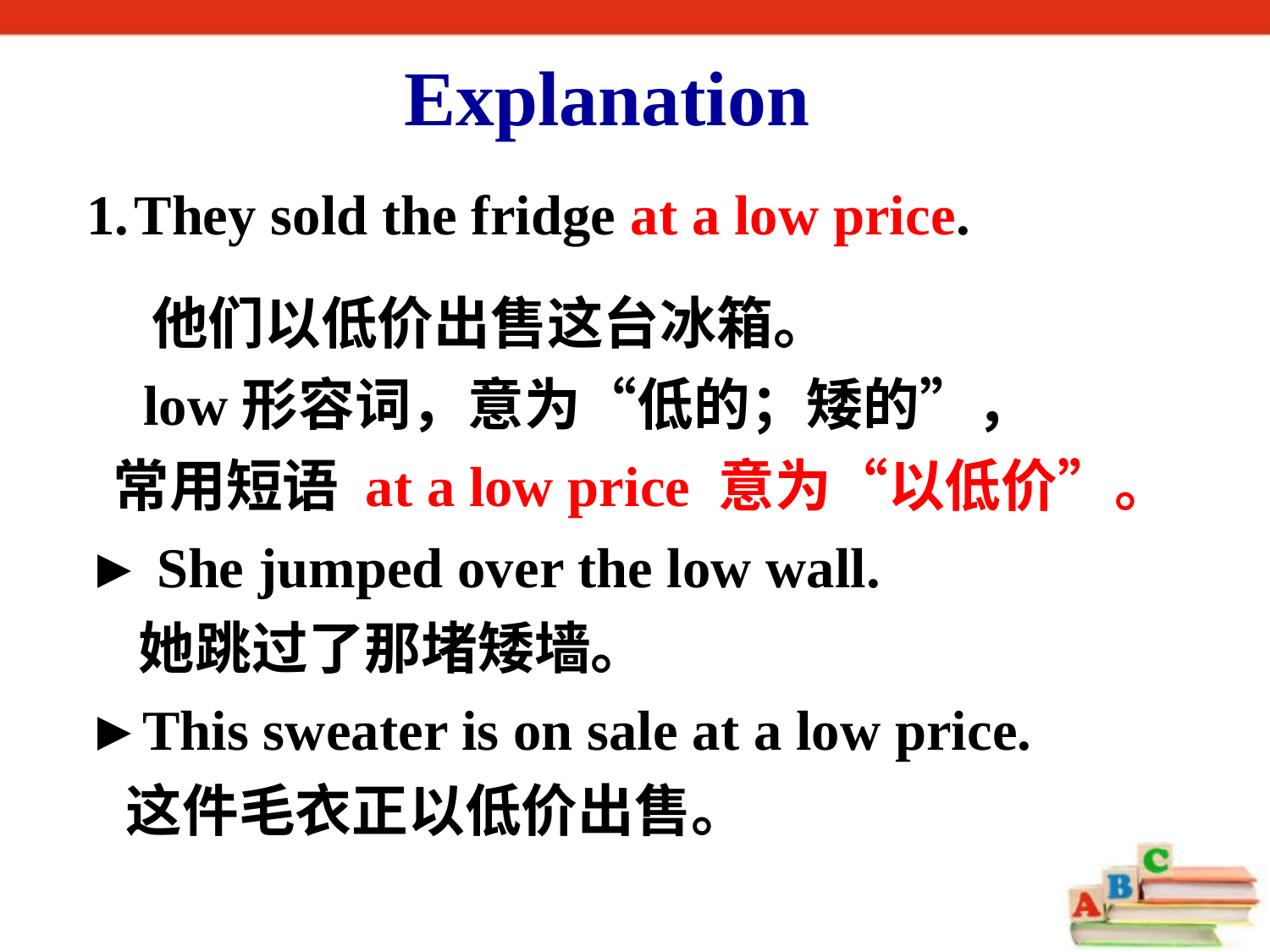

Explanation
They sold the fridge at a low price.
    他们以低价出售这台冰箱。
    low形容词，意为“低的；矮的”，
 常用短语 at a low price 意为“以低价”。
► She jumped over the low wall.
   她跳过了那堵矮墙。
►This sweater is on sale at a low price.
  这件毛衣正以低价出售。